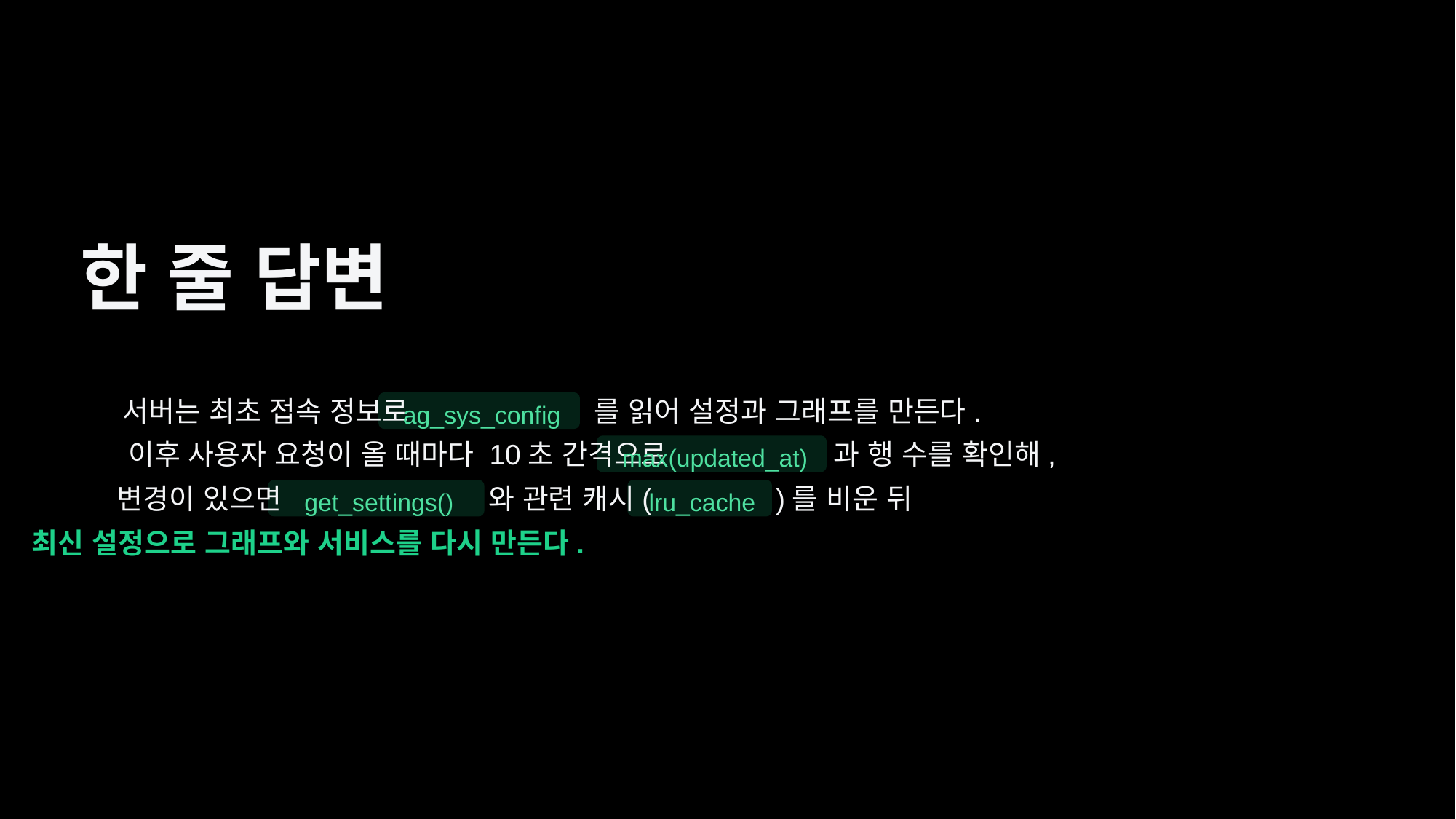

한 줄 답변

서버는 최초 접속 정보로
를 읽어 설정과 그래프를 만든다.
ag_sys_config

이후 사용자 요청이 올 때마다 10초 간격으로
과 행 수를 확인해,
max(updated_at)

변경이 있으면
와 관련 캐시(
)를 비운 뒤
get_settings()
lru_cache
최신 설정으로 그래프와 서비스를 다시 만든다.